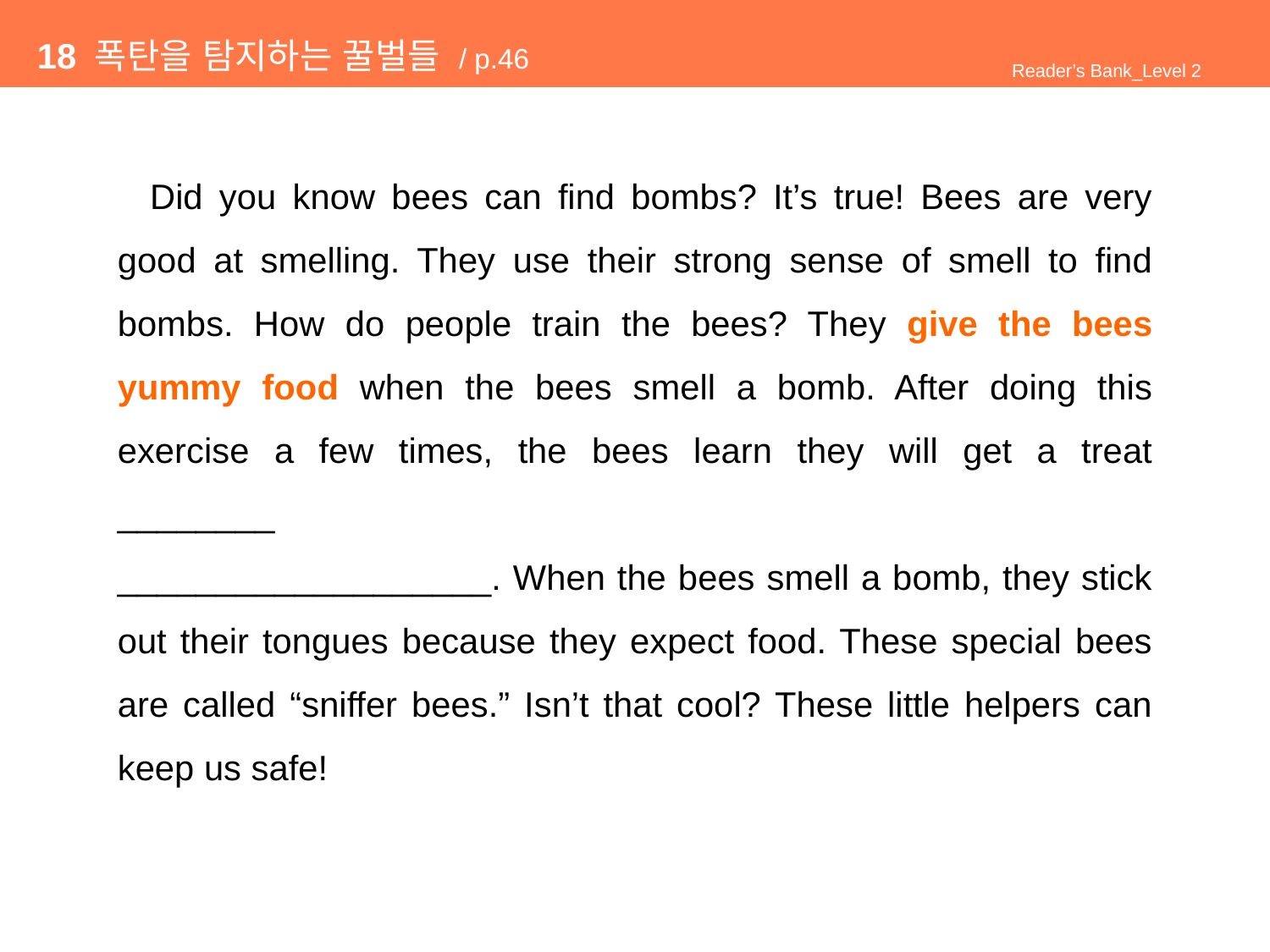

# 18 폭탄을 탐지하는 꿀벌들 / p.46
Reader’s Bank_Level 2

  Did you know bees can find bombs? It’s true! Bees are very good at smelling. They use their strong sense of smell to find bombs. How do people train the bees? They give the bees yummy food when the bees smell a bomb. After doing this exercise a few times, the bees learn they will get a treat ________
___________________. When the bees smell a bomb, they stick out their tongues because they expect food. These special bees are called “sniffer bees.” Isn’t that cool? These little helpers can keep us safe!